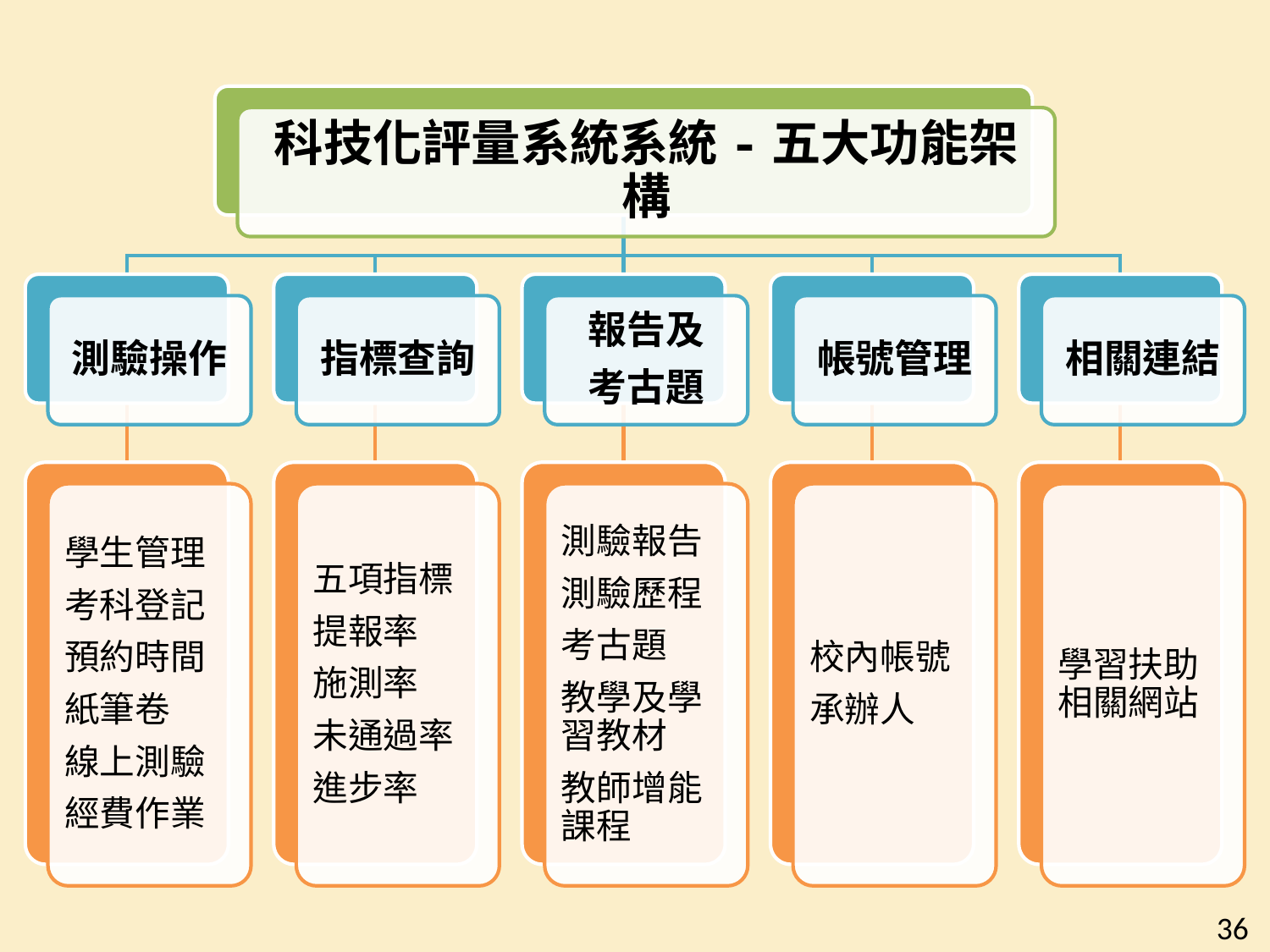

科技化評量系統系統-五大功能架構

測驗操作
指標查詢
報告及
考古題
帳號管理
相關連結

學生管理
考科登記
預約時間
紙筆卷
線上測驗
經費作業
五項指標
提報率
施測率
未通過率
進步率
測驗報告
測驗歷程
考古題
教學及學習教材
教師增能課程
校內帳號
承辦人
學習扶助相關網站
36